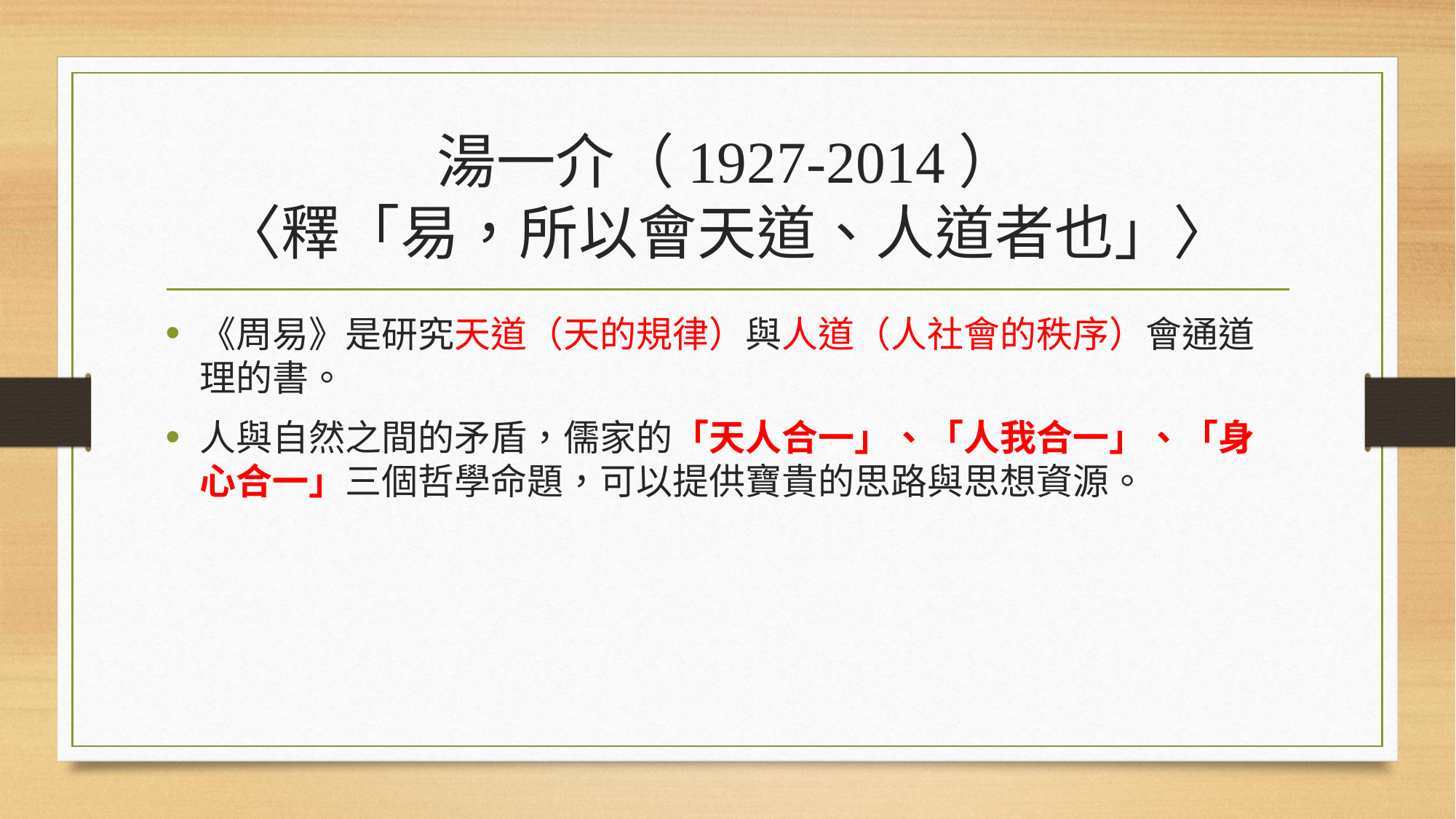

# 湯一介（1927-2014） 〈釋「易，所以會天道、人道者也」〉
《周易》是研究天道（天的規律）與人道（人社會的秩序）會通道理的書。
人與自然之間的矛盾，儒家的「天人合一」、「人我合一」、「身心合一」三個哲學命題，可以提供寶貴的思路與思想資源。